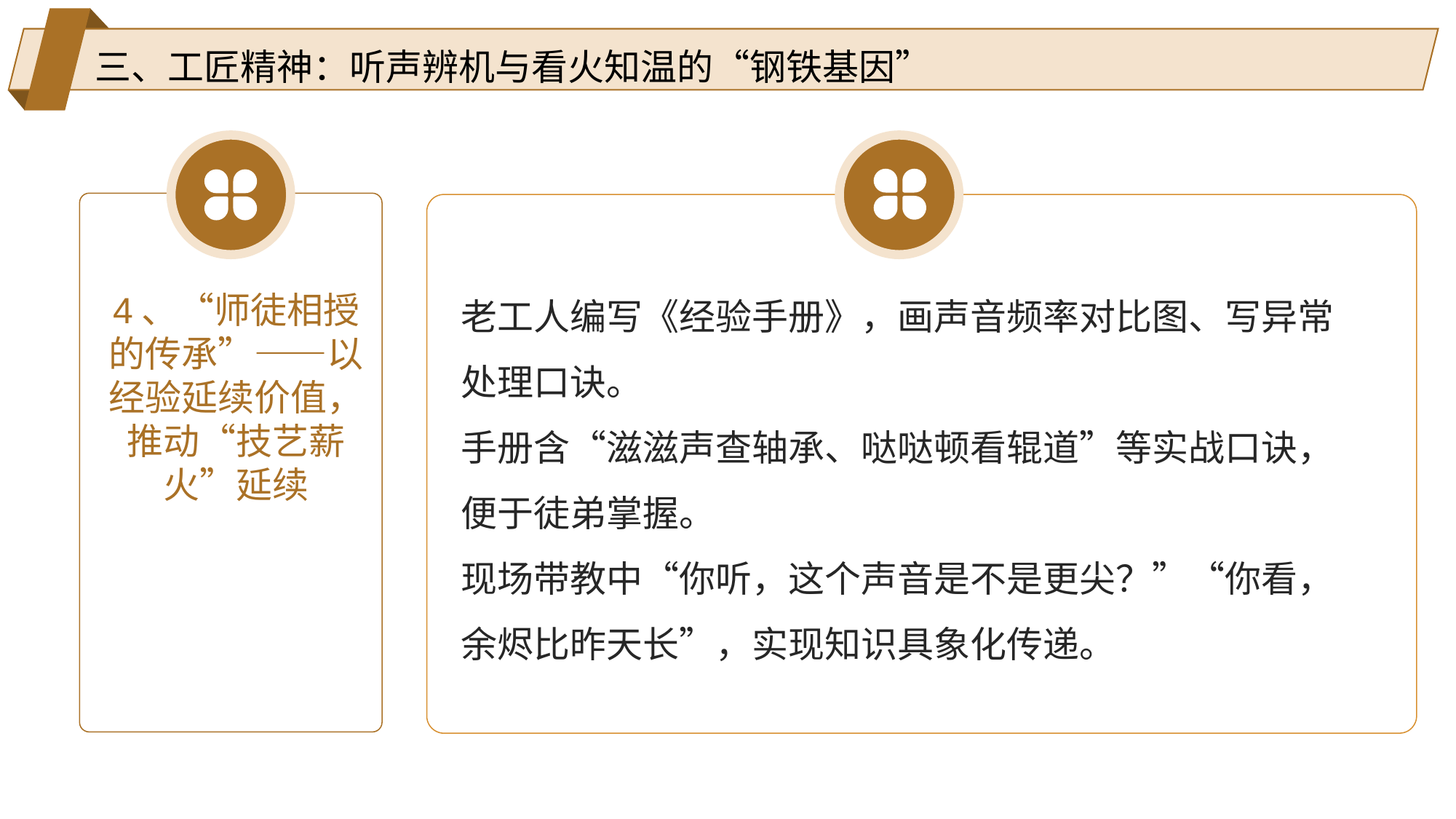

三、工匠精神：听声辨机与看火知温的“钢铁基因”

老工人编写《经验手册》，画声音频率对比图、写异常处理口诀。
手册含“滋滋声查轴承、哒哒顿看辊道”等实战口诀，便于徒弟掌握。
现场带教中“你听，这个声音是不是更尖？”“你看，余烬比昨天长”，实现知识具象化传递。

4、“师徒相授的传承”——以经验延续价值，推动“技艺薪火”延续